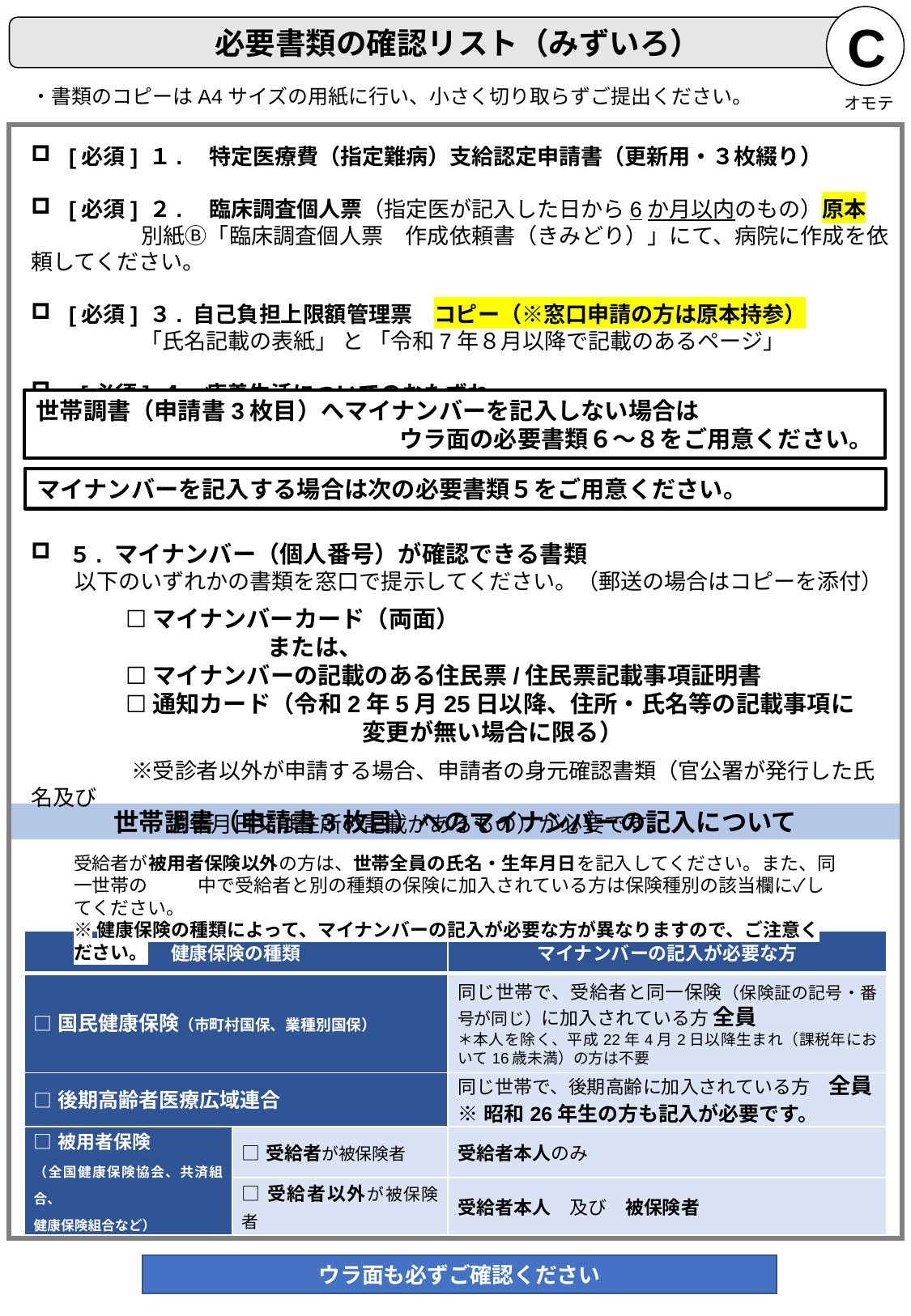

C
　必要書類の確認リスト（みずいろ）
・書類のコピーはA4サイズの用紙に行い、小さく切り取らずご提出ください。
オモテ

[必須] １.　特定医療費（指定難病）支給認定申請書（更新用・３枚綴り）

[必須] ２.　臨床調査個人票（指定医が記入した日から6か月以内のもの）原本
　　　　　別紙Ⓑ「臨床調査個人票　作成依頼書（きみどり）」にて、病院に作成を依頼してください。

[必須] ３. 自己負担上限額管理票　コピー（※窓口申請の方は原本持参）
　　　　　「氏名記載の表紙」 と 「令和7年８月以降で記載のあるページ」

　[必須] ４. 療養生活についてのおたずね

５. マイナンバー（個人番号）が確認できる書類
        以下のいずれかの書類を窓口で提示してください。（郵送の場合はコピーを添付）
　　　　☐ マイナンバーカード（両面）
　　　　　　　　　　または、
　　　　☐ マイナンバーの記載のある住民票/住民票記載事項証明書
　　　　☐ 通知カード（令和2年5月25日以降、住所・氏名等の記載事項に
　　　　　　　　　　　　　　変更が無い場合に限る）
　　　　 ※受診者以外が申請する場合、申請者の身元確認書類（官公署が発行した氏名及び
　　　　　　 生年月日又は住所の記載があるもの）が必要です。
世帯調書（申請書3枚目）へマイナンバーを記入しない場合は
ウラ面の必要書類６～８をご用意ください。
マイナンバーを記入する場合は次の必要書類５をご用意ください。
世帯調書（申請書3枚目）へのマイナンバーの記入について
受給者が被用者保険以外の方は、世帯全員の氏名・生年月日を記入してください。また、同一世帯の　　   中で受給者と別の種類の保険に加入されている方は保険種別の該当欄に✓してください。
※健康保険の種類によって、マイナンバーの記入が必要な方が異なりますので、ご注意ください。
| 健康保険の種類 |  | マイナンバーの記入が必要な方 |
| --- | --- | --- |
| □国民健康保険（市町村国保、業種別国保） |  | 同じ世帯で、受給者と同一保険（保険証の記号・番号が同じ）に加入されている方 全員 ＊本人を除く、平成22年4月2日以降生まれ（課税年において16歳未満）の方は不要 |
| □後期高齢者医療広域連合 |  | 同じ世帯で、後期高齢に加入されている方　全員 ※昭和26年生の方も記入が必要です。 |
| □被用者保険 （全国健康保険協会、共済組合、 健康保険組合など） | □受給者が被保険者 | 受給者本人のみ |
|  | □受給者以外が被保険者 | 受給者本人　及び　被保険者 |

ウラ面も必ずご確認ください